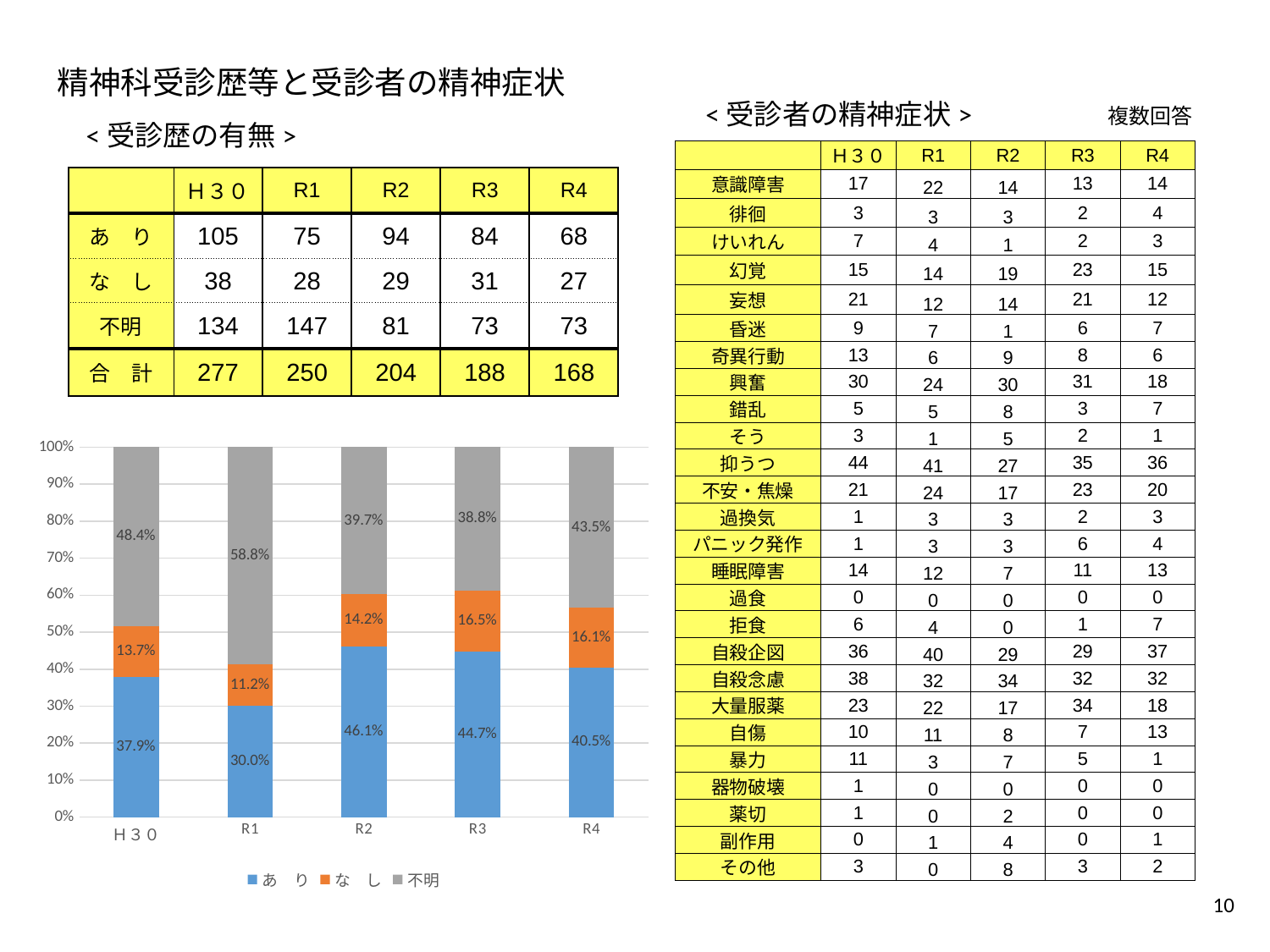

精神科受診歴等と受診者の精神症状
<受診者の精神症状>
複数回答
<受診歴の有無>
|  | Ｈ３０ | R1 | R2 | R3 | R4 |
| --- | --- | --- | --- | --- | --- |
| 意識障害 | 17 | 22 | 14 | 13 | 14 |
| 徘徊 | 3 | 3 | 3 | 2 | 4 |
| けいれん | 7 | 4 | 1 | 2 | 3 |
| 幻覚 | 15 | 14 | 19 | 23 | 15 |
| 妄想 | 21 | 12 | 14 | 21 | 12 |
| 昏迷 | 9 | 7 | 1 | 6 | 7 |
| 奇異行動 | 13 | 6 | 9 | 8 | 6 |
| 興奮 | 30 | 24 | 30 | 31 | 18 |
| 錯乱 | 5 | 5 | 8 | 3 | 7 |
| そう | 3 | 1 | 5 | 2 | 1 |
| 抑うつ | 44 | 41 | 27 | 35 | 36 |
| 不安・焦燥 | 21 | 24 | 17 | 23 | 20 |
| 過換気 | 1 | 3 | 3 | 2 | 3 |
| パニック発作 | 1 | 3 | 3 | 6 | 4 |
| 睡眠障害 | 14 | 12 | 7 | 11 | 13 |
| 過食 | 0 | 0 | 0 | 0 | 0 |
| 拒食 | 6 | 4 | 0 | 1 | 7 |
| 自殺企図 | 36 | 40 | 29 | 29 | 37 |
| 自殺念慮 | 38 | 32 | 34 | 32 | 32 |
| 大量服薬 | 23 | 22 | 17 | 34 | 18 |
| 自傷 | 10 | 11 | 8 | 7 | 13 |
| 暴力 | 11 | 3 | 7 | 5 | 1 |
| 器物破壊 | 1 | 0 | 0 | 0 | 0 |
| 薬切 | 1 | 0 | 2 | 0 | 0 |
| 副作用 | 0 | 1 | 4 | 0 | 1 |
| その他 | 3 | 0 | 8 | 3 | 2 |
|  | Ｈ３０ | R1 | R2 | R3 | R4 |
| --- | --- | --- | --- | --- | --- |
| あ　り | 105 | 75 | 94 | 84 | 68 |
| な　し | 38 | 28 | 29 | 31 | 27 |
| 不明 | 134 | 147 | 81 | 73 | 73 |
| 合　計 | 277 | 250 | 204 | 188 | 168 |

### Chart

| Category | あ　り | な　し | 不明 |
|---|---|---|---|
| Ｈ３０ | 0.37906137184115524 | 0.1371841155234657 | 0.48375451263537905 |
| R1 | 0.3 | 0.112 | 0.588 |
| R2 | 0.46078431372549017 | 0.14215686274509803 | 0.39705882352941174 |
| R3 | 0.44680851063829785 | 0.16489361702127658 | 0.3882978723404255 |
| R4 | 0.40476190476190477 | 0.16071428571428573 | 0.43452380952380953 |
10